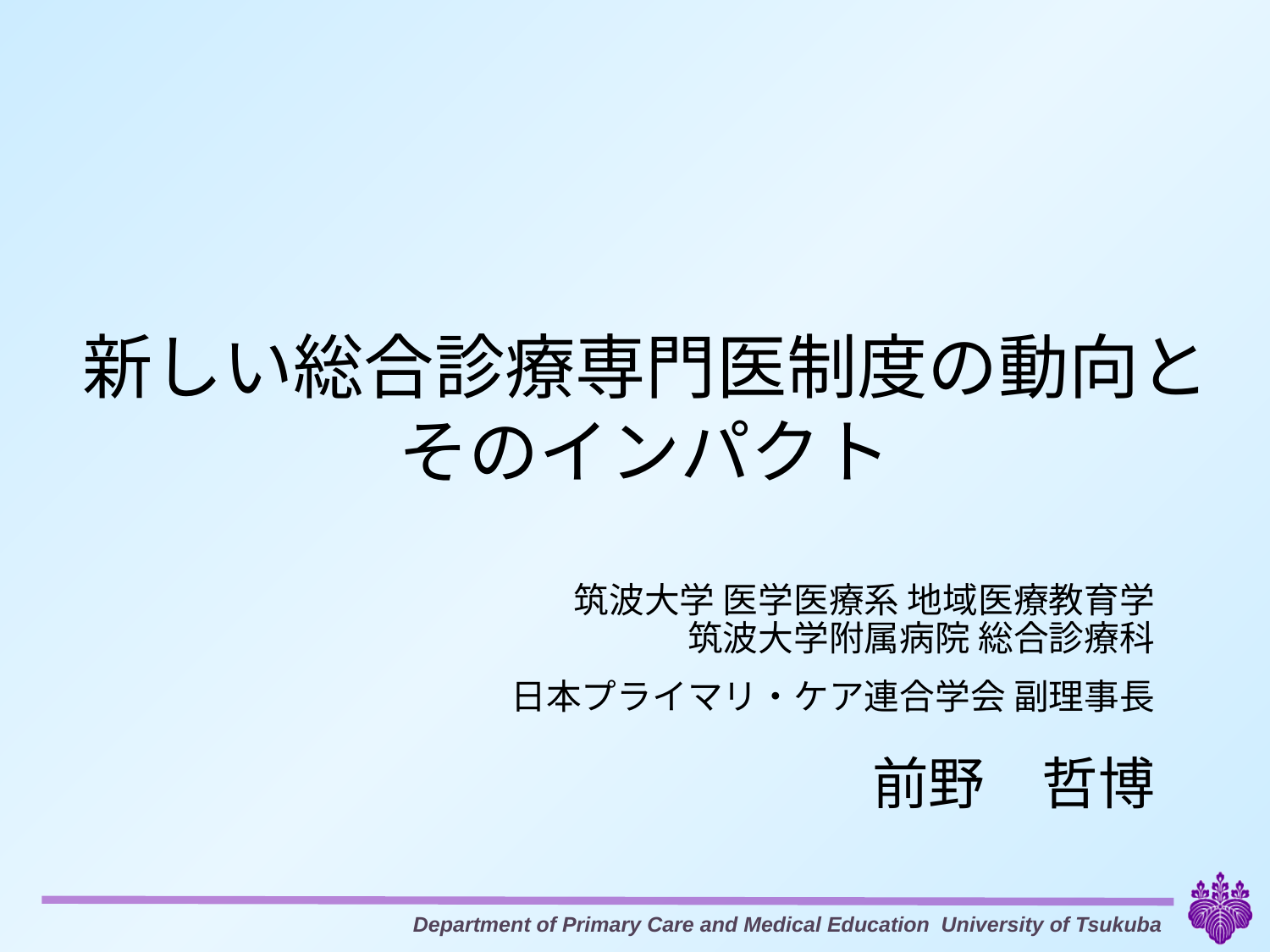

# 新しい総合診療専門医制度の動向とそのインパクト
筑波大学 医学医療系 地域医療教育学
筑波大学附属病院 総合診療科
日本プライマリ・ケア連合学会 副理事長
 前野　哲博